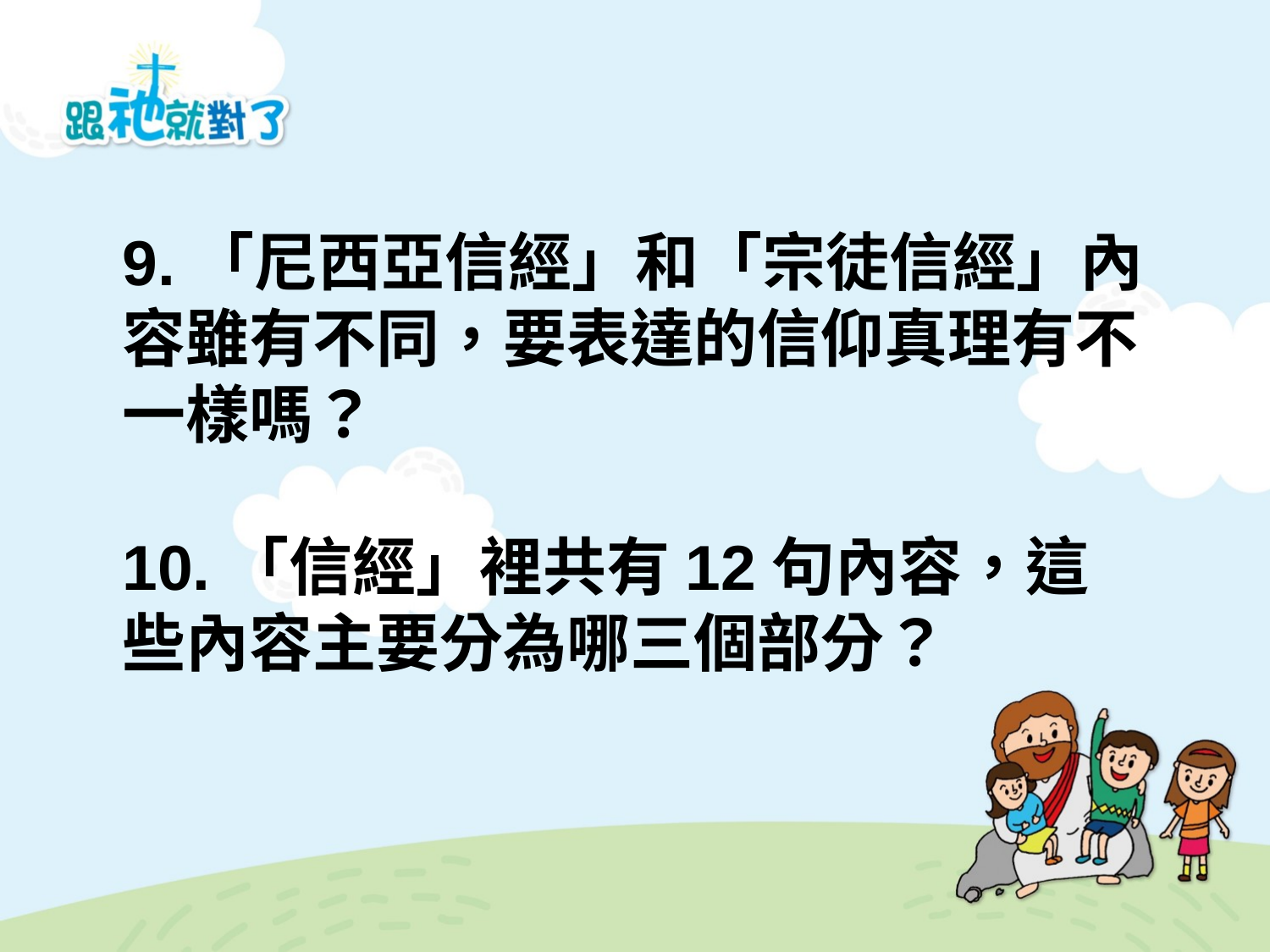

9.「尼西亞信經」和「宗徒信經」內容雖有不同，要表達的信仰真理有不一樣嗎？

10.「信經」裡共有12句內容，這些內容主要分為哪三個部分？